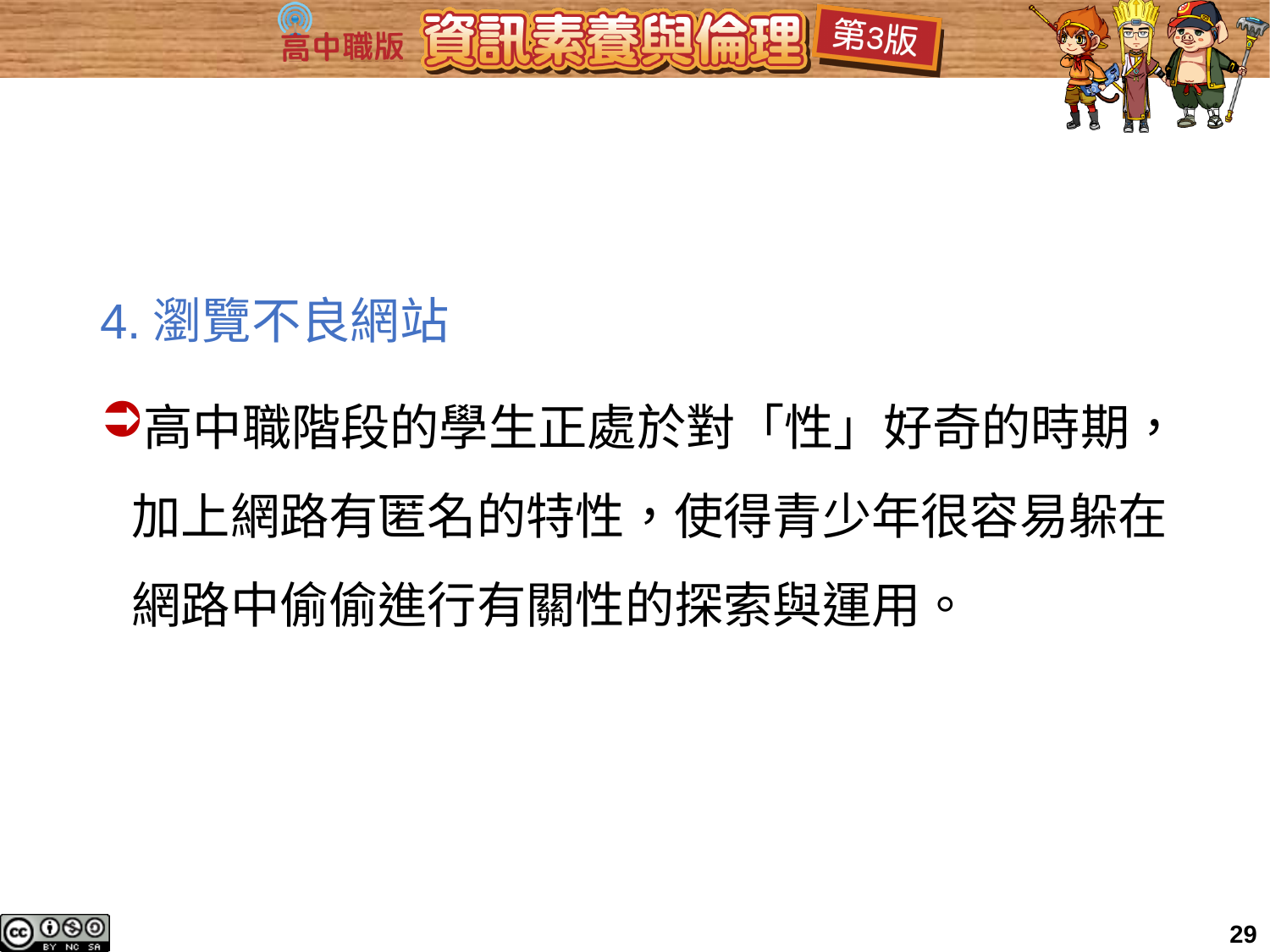

#
4.瀏覽不良網站
高中職階段的學生正處於對「性」好奇的時期，加上網路有匿名的特性，使得青少年很容易躲在網路中偷偷進行有關性的探索與運用。
29